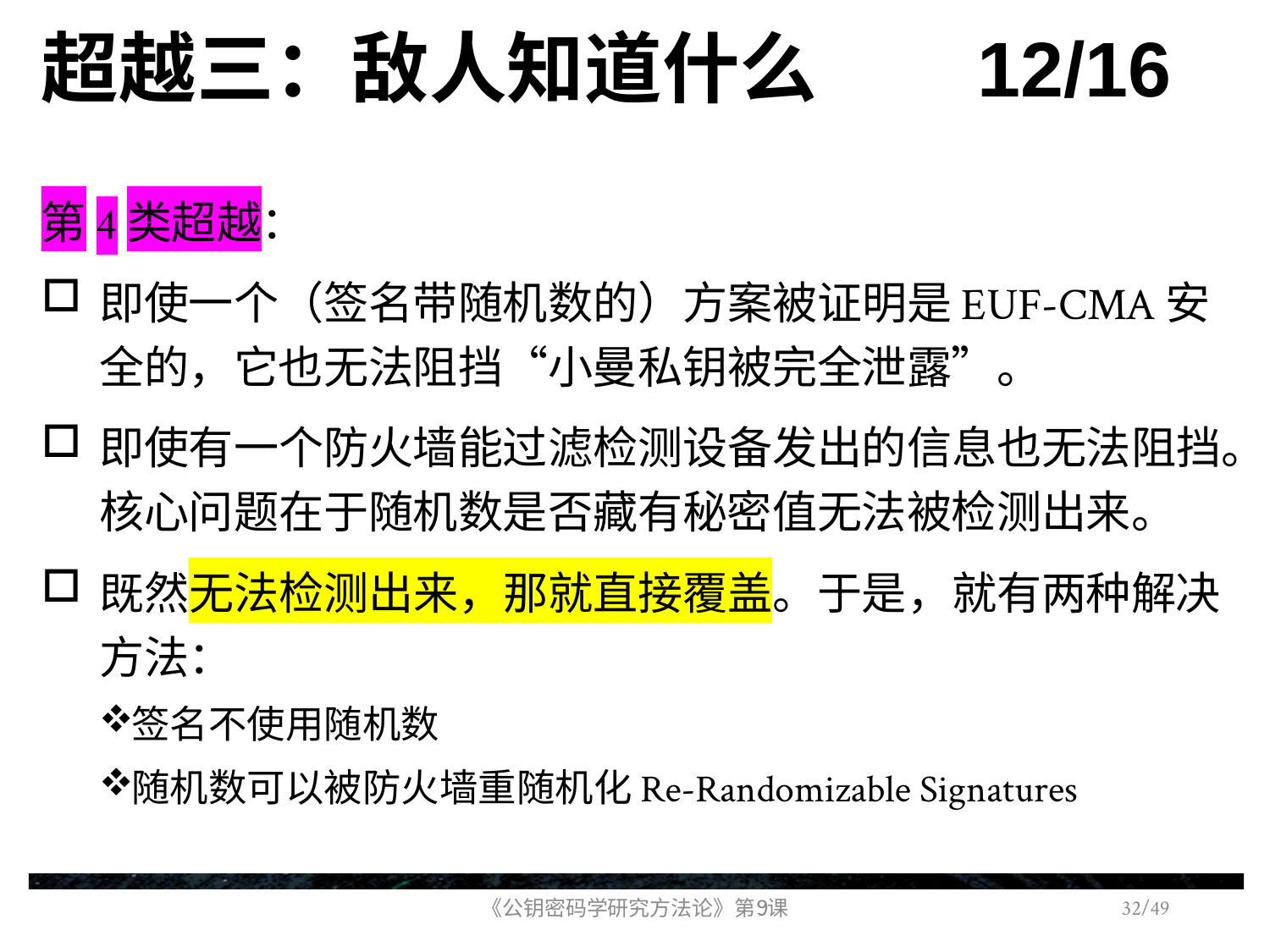

# 超越三：敌人知道什么        12/16
第4类超越：
即使一个（签名带随机数的）方案被证明是EUF-CMA安全的，它也无法阻挡“小曼私钥被完全泄露”。
即使有一个防火墙能过滤检测设备发出的信息也无法阻挡。核心问题在于随机数是否藏有秘密值无法被检测出来。
既然无法检测出来，那就直接覆盖。于是，就有两种解决方法：
签名不使用随机数
随机数可以被防火墙重随机化Re-Randomizable Signatures

《公钥密码学研究方法论》第9课
32/49